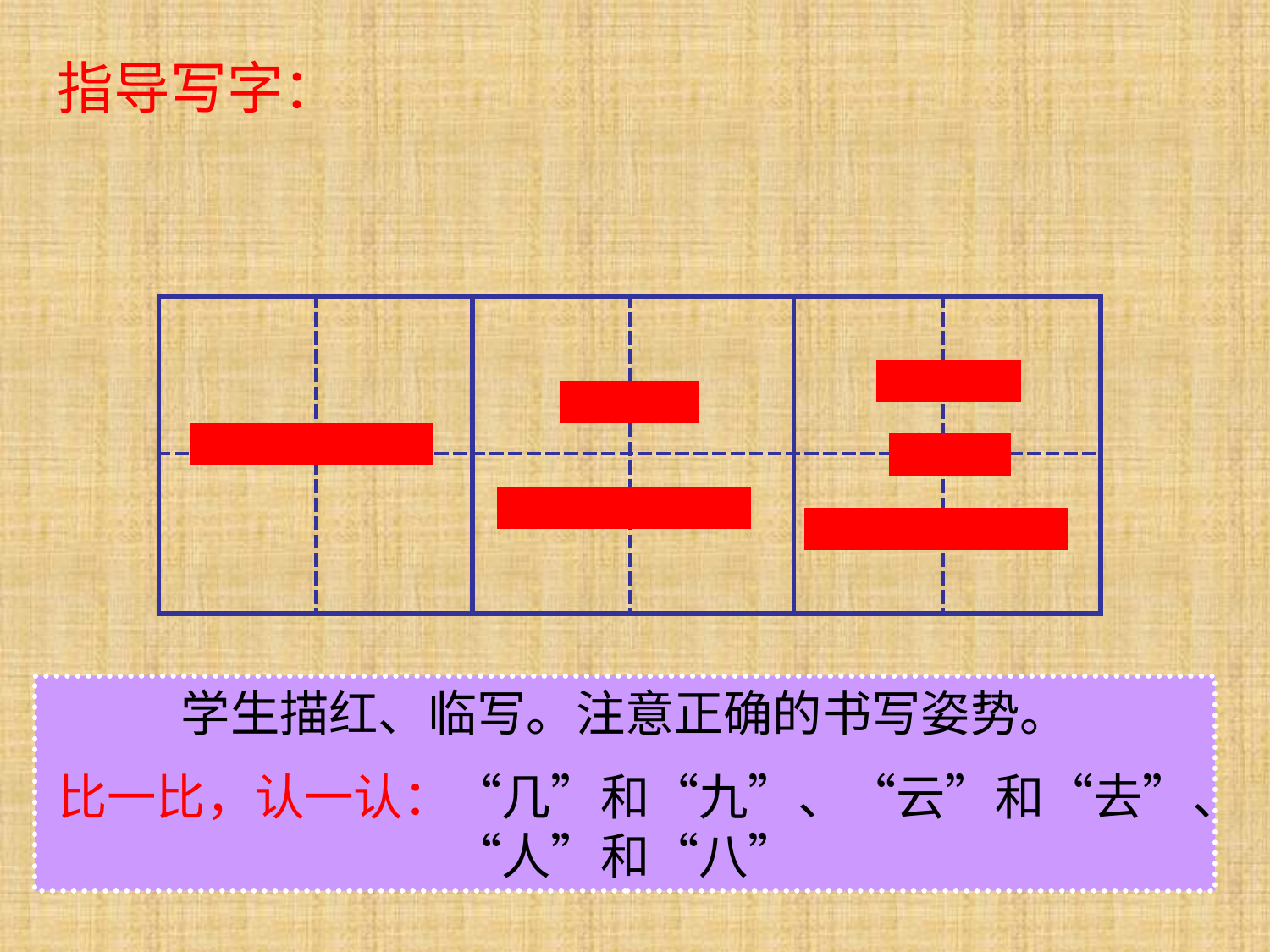

指导写字：
|  |  |  |  |  |  |
| --- | --- | --- | --- | --- | --- |
|  |  |  |  |  |  |
一
一
一
一
一
一
学生描红、临写。注意正确的书写姿势。
比一比，认一认：“几”和“九”、“云”和“去”、“人”和“八”